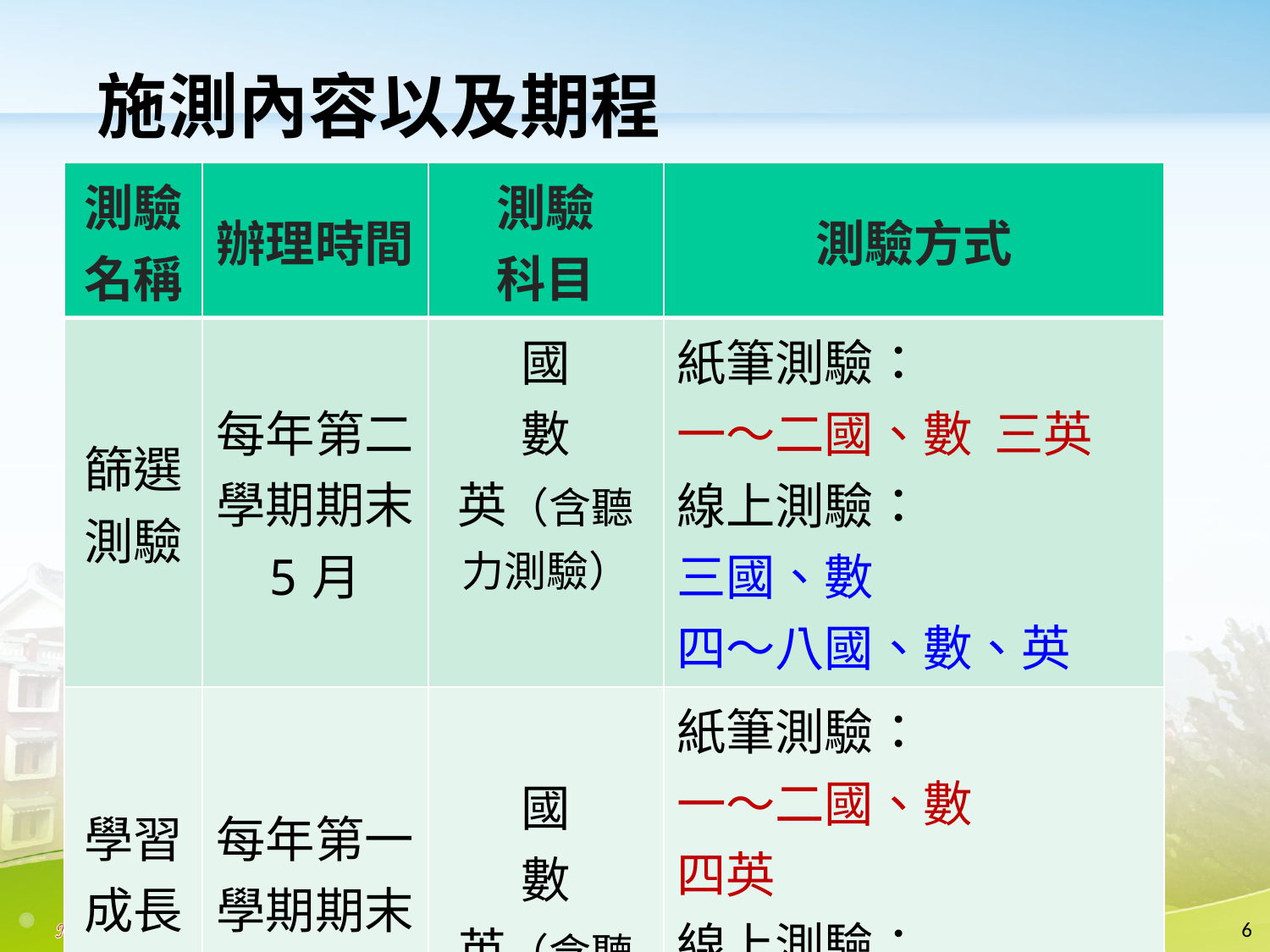

施測內容以及期程
| 測驗名稱 | 辦理時間 | 測驗 科目 | 測驗方式 |
| --- | --- | --- | --- |
| 篩選測驗 | 每年第二學期期末 5月 | 國 數 英（含聽力測驗） | 紙筆測驗： 一〜二國、數 三英 線上測驗： 三國、數 四〜八國、數、英 |
| 學習成長 測驗 | 每年第一學期期末 12月 | 國 數 英（含聽力測驗） | 紙筆測驗： 一〜二國、數 四英 線上測驗： 四國、數 五〜九國、數、英 |
|  |  |  |  |
6